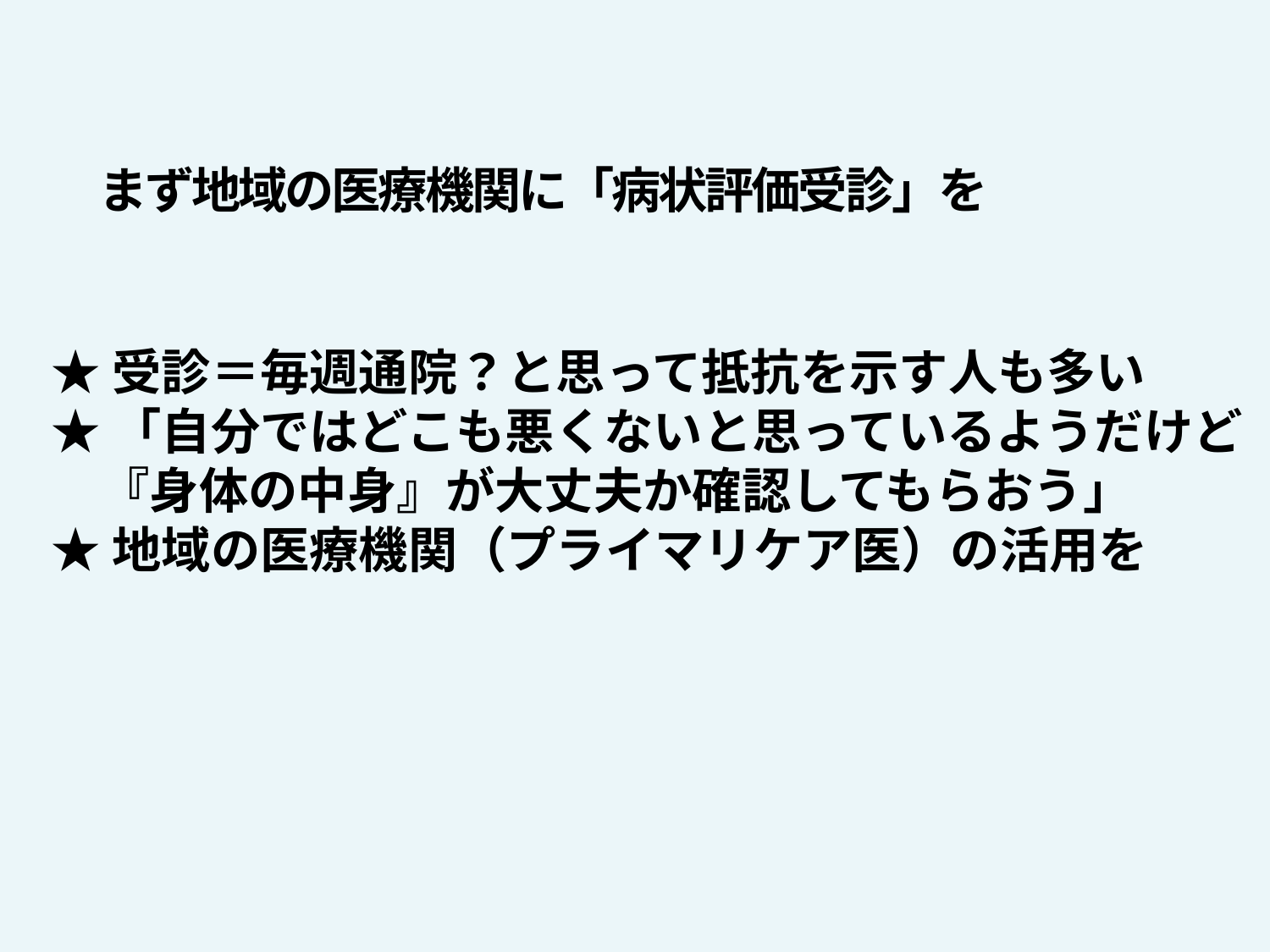

まず地域の医療機関に「病状評価受診」を
★受診＝毎週通院？と思って抵抗を示す人も多い
★「自分ではどこも悪くないと思っているようだけど
　『身体の中身』が大丈夫か確認してもらおう」
★地域の医療機関（プライマリケア医）の活用を